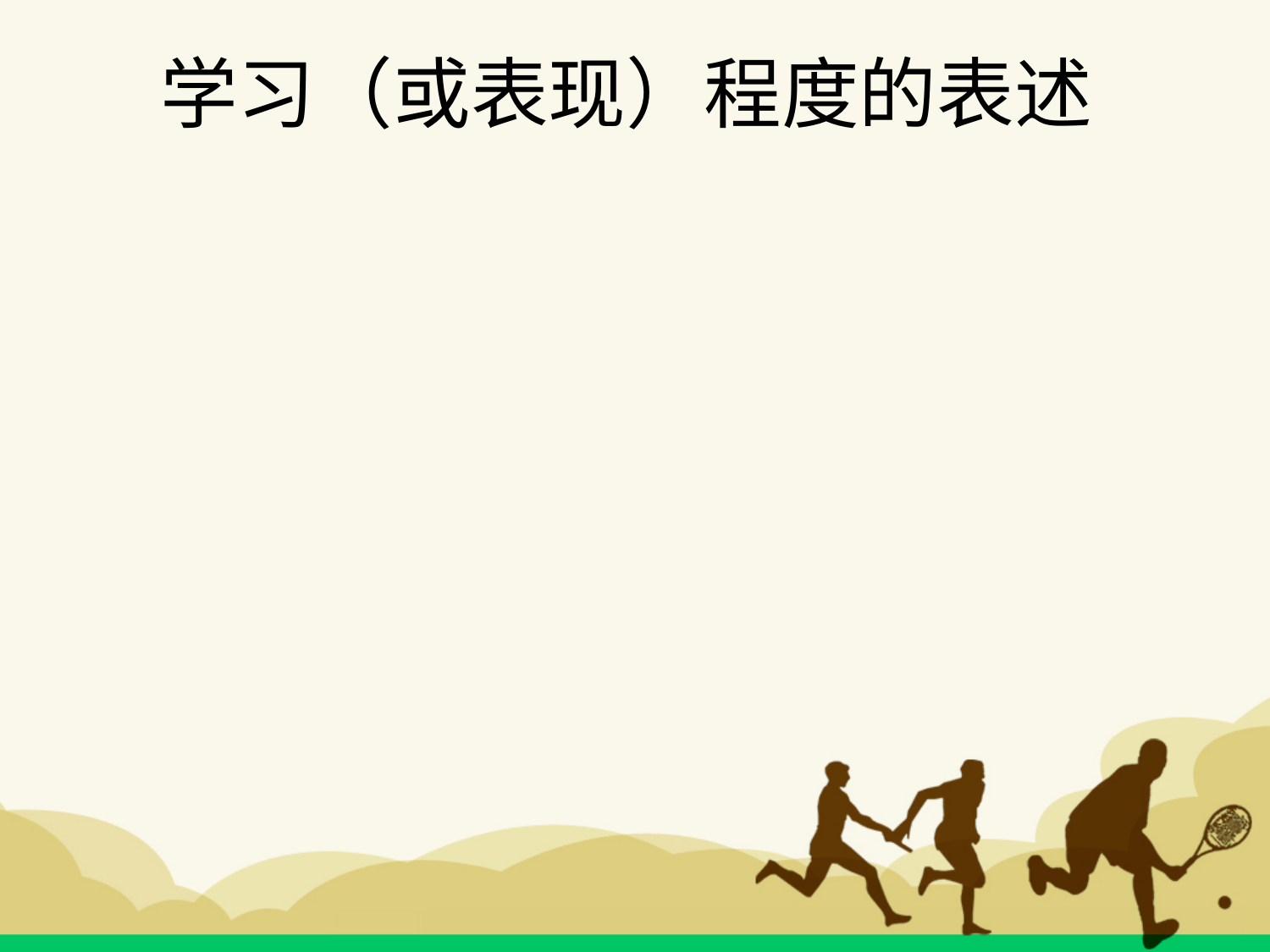

# 学习（或表现）程度的表述
一般采用定量指标，如“至少完成5次传球”、“完成的动作百分之八十五以上正确”等。但对心理健康、社会适应类表现程度的表述多采用定性的语言，如“初步”、“乐于”、“不害怕”、“良好”、“合理”、“自觉”、“正确”、“主动”、“观察并说出”、“体验”、“较熟练地”、“基本掌握”等，以便能包含复杂的、高层次的情意行为。但应尽可能用通过教育观察或学生自我感受可以作出判断的语言来表述，尽量少用抽象的语言。